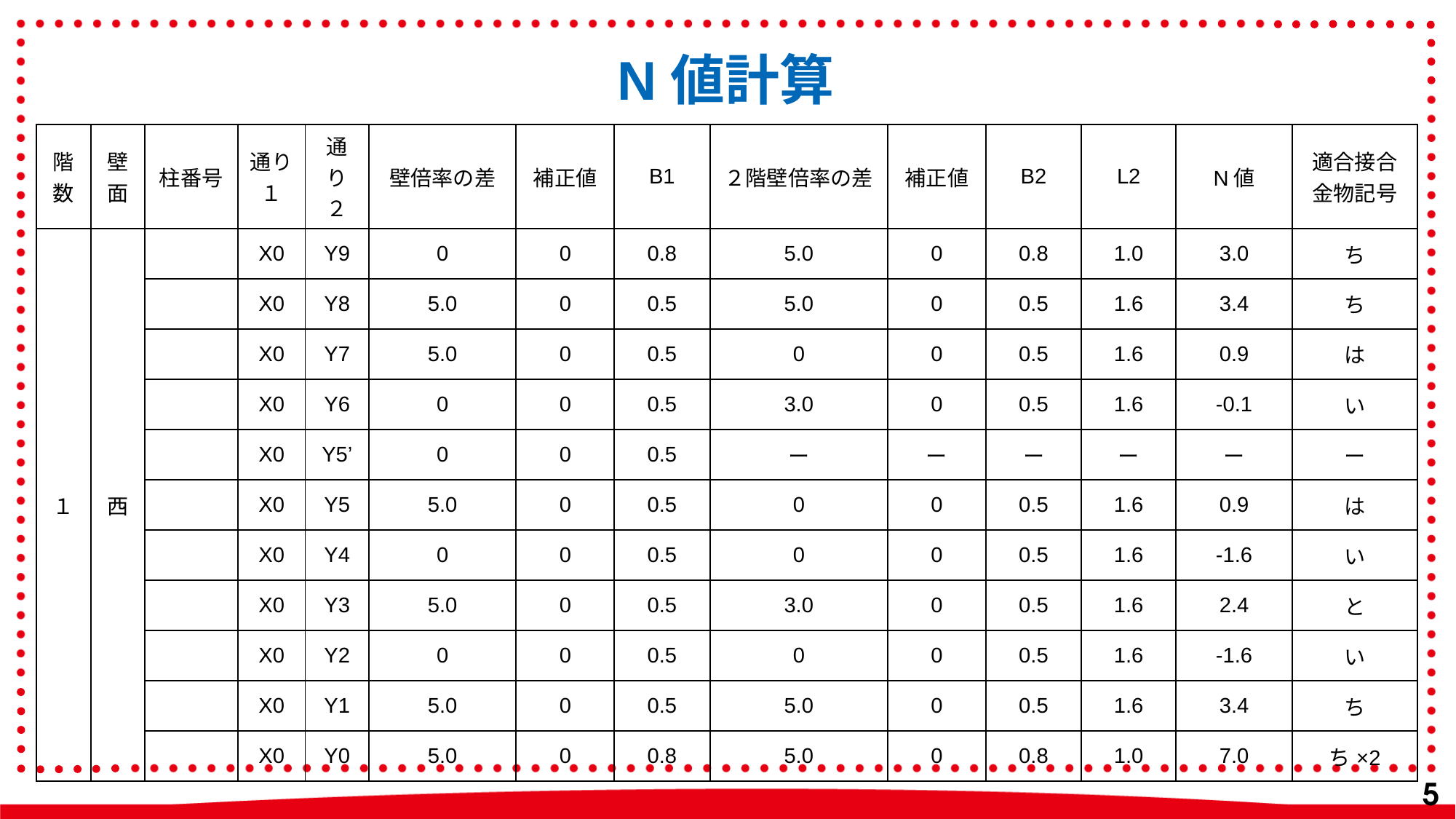

N値計算

| 階数 | 壁面 | 柱番号 | 通り１ | 通り２ | 壁倍率の差 | 補正値 | B1 | ２階壁倍率の差 | 補正値 | B2 | L2 | N値 | 適合接合金物記号 |
| --- | --- | --- | --- | --- | --- | --- | --- | --- | --- | --- | --- | --- | --- |
| １ | 西 |  | X0 | Y9 | 0 | 0 | 0.8 | 5.0 | 0 | 0.8 | 1.0 | 3.0 | ち |
|  |  |  | X0 | Y8 | 5.0 | 0 | 0.5 | 5.0 | 0 | 0.5 | 1.6 | 3.4 | ち |
|  |  |  | X0 | Y7 | 5.0 | 0 | 0.5 | 0 | 0 | 0.5 | 1.6 | 0.9 | は |
|  |  |  | X0 | Y6 | 0 | 0 | 0.5 | 3.0 | 0 | 0.5 | 1.6 | -0.1 | い |
|  |  |  | X0 | Y5’ | 0 | 0 | 0.5 | ー | ー | ー | ー | ー | ー |
|  |  |  | X0 | Y5 | 5.0 | 0 | 0.5 | 0 | 0 | 0.5 | 1.6 | 0.9 | は |
|  |  |  | X0 | Y4 | 0 | 0 | 0.5 | 0 | 0 | 0.5 | 1.6 | -1.6 | い |
|  |  |  | X0 | Y3 | 5.0 | 0 | 0.5 | 3.0 | 0 | 0.5 | 1.6 | 2.4 | と |
|  |  |  | X0 | Y2 | 0 | 0 | 0.5 | 0 | 0 | 0.5 | 1.6 | -1.6 | い |
|  |  |  | X0 | Y1 | 5.0 | 0 | 0.5 | 5.0 | 0 | 0.5 | 1.6 | 3.4 | ち |
|  |  |  | X0 | Y0 | 5.0 | 0 | 0.8 | 5.0 | 0 | 0.8 | 1.0 | 7.0 | ち×2 |

56